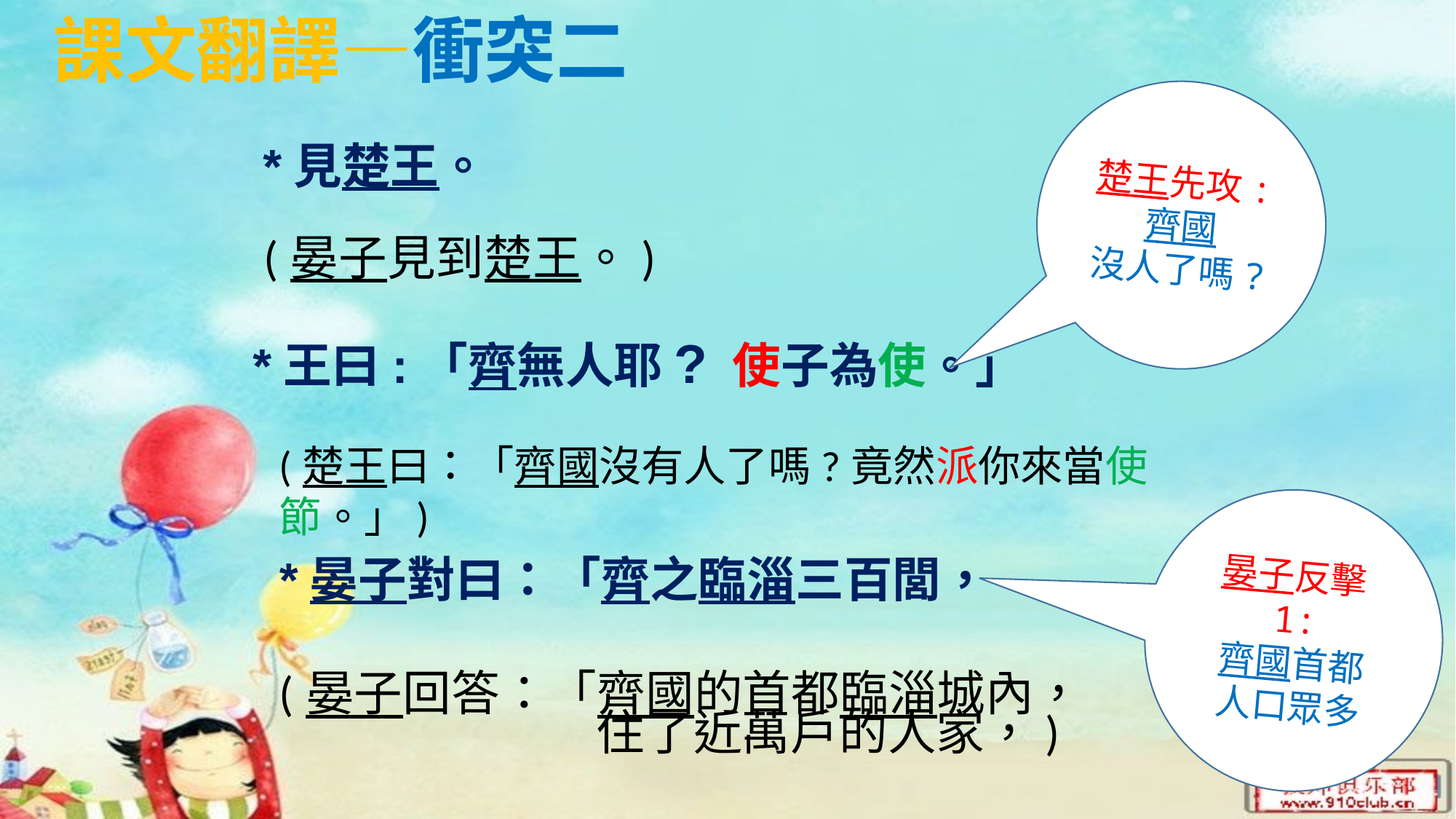

# 課文翻譯—衝突二
楚王先攻:
齊國
沒人了嗎?
*見楚王。
 (晏子見到楚王。)
*王曰:「齊無人耶? 使子為使。」
(楚王曰：「齊國沒有人了嗎?竟然派你來當使節。」)
晏子反擊1:
齊國首都
人口眾多
*晏子對曰：「齊之臨淄三百閭，
(晏子回答：「齊國的首都臨淄城內，
                            住了近萬戶的人家，)